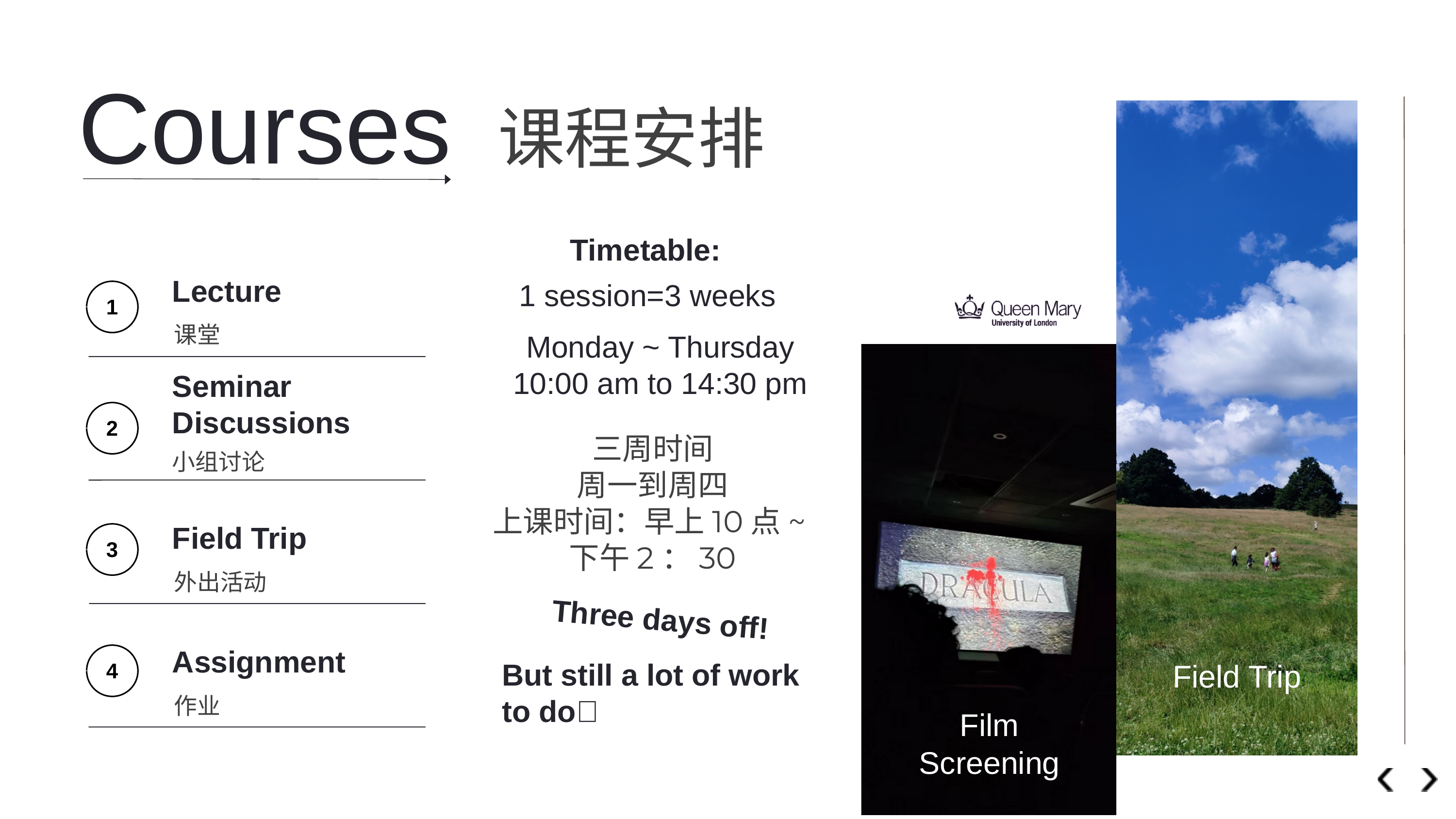

Courses
课程安排

Field Trip

Timetable:
1 session=3 weeks
Monday ~ Thursday
10:00 am to 14:30 pm
三周时间
周一到周四
上课时间：早上10点~下午2：30
Lecture

1
课堂

Seminar Discussions

2
小组讨论

Field Trip

3
外出活动

Assignment

4
作业

Film Screening

Three days off!
But still a lot of work to do🥲